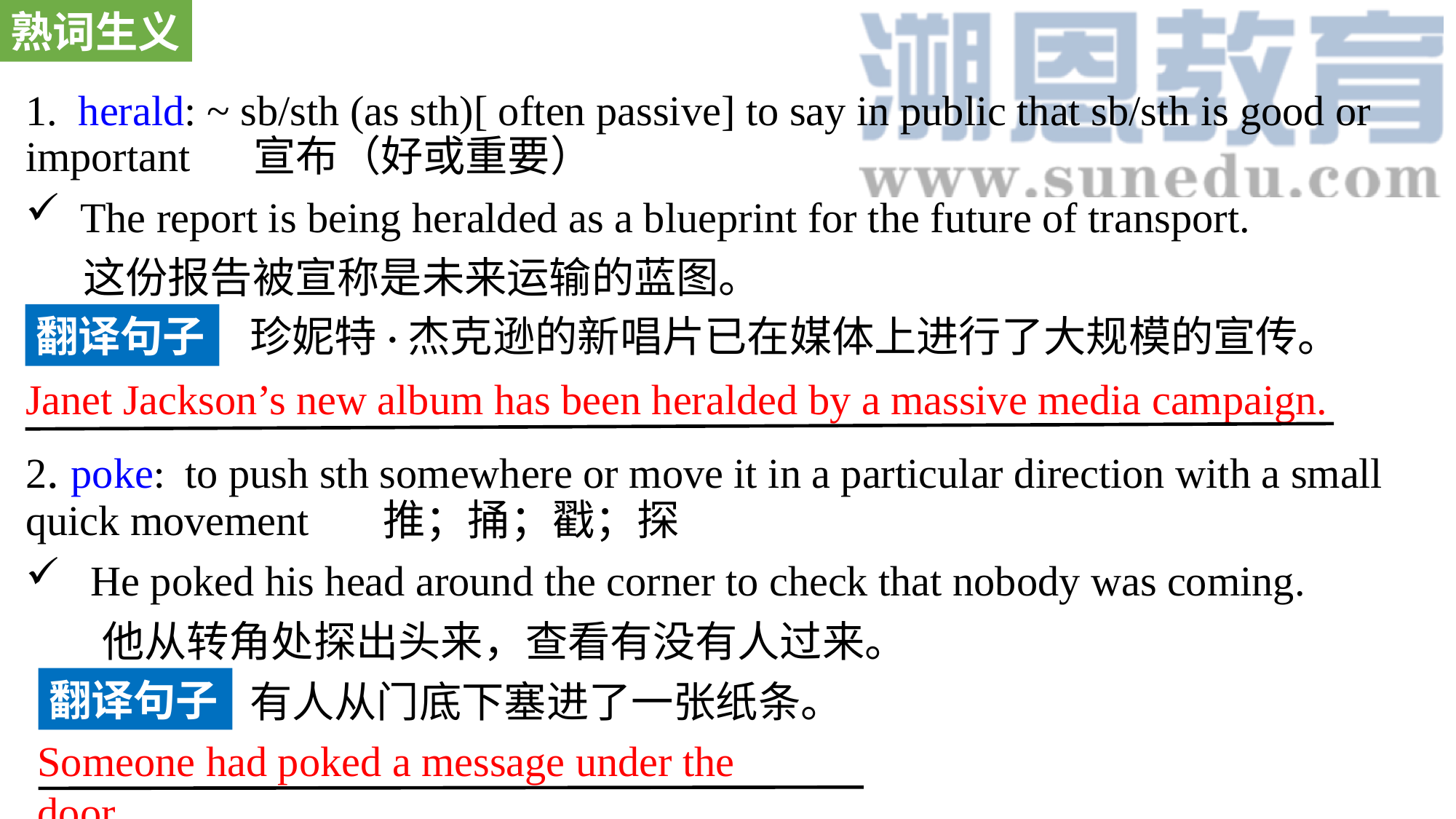

熟词生义
1.  herald: ~ sb/sth (as sth)[ often passive] to say in public that sb/sth is good or important     宣布（好或重要）
The report is being heralded as a blueprint for the future of transport.
     这份报告被宣称是未来运输的蓝图。

2. poke:  to push sth somewhere or move it in a particular direction with a small quick movement      推；捅；戳；探
 He poked his head around the corner to check that nobody was coming.
       他从转角处探出头来，查看有没有人过来。
翻译句子
珍妮特·杰克逊的新唱片已在媒体上进行了大规模的宣传。
Janet Jackson’s new album has been heralded by a massive media campaign.
翻译句子
有人从门底下塞进了一张纸条。
Someone had poked a message under the door.